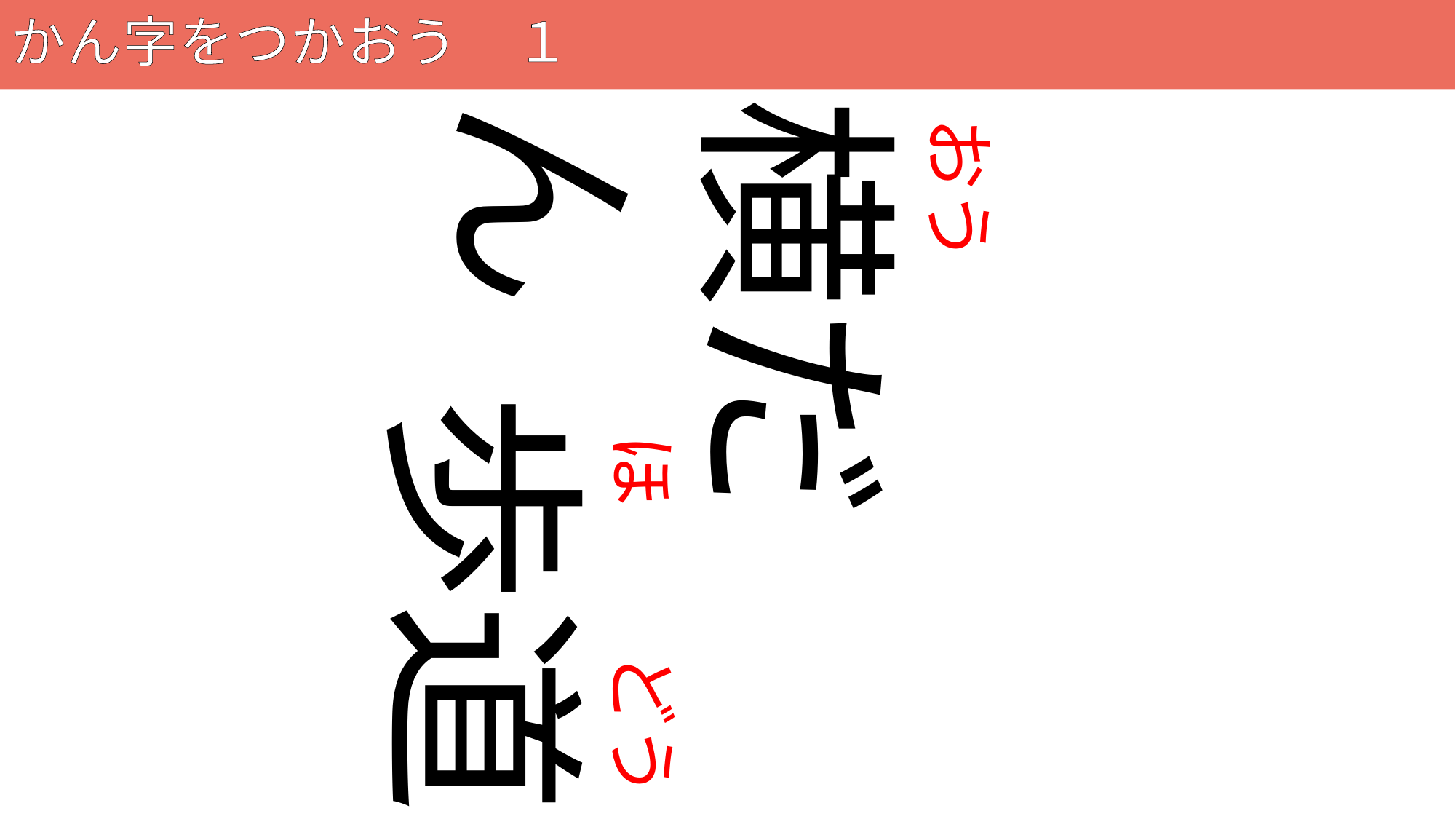

# かん字をつかおう　１
17
横だん
おう
歩道
ほ　　どう